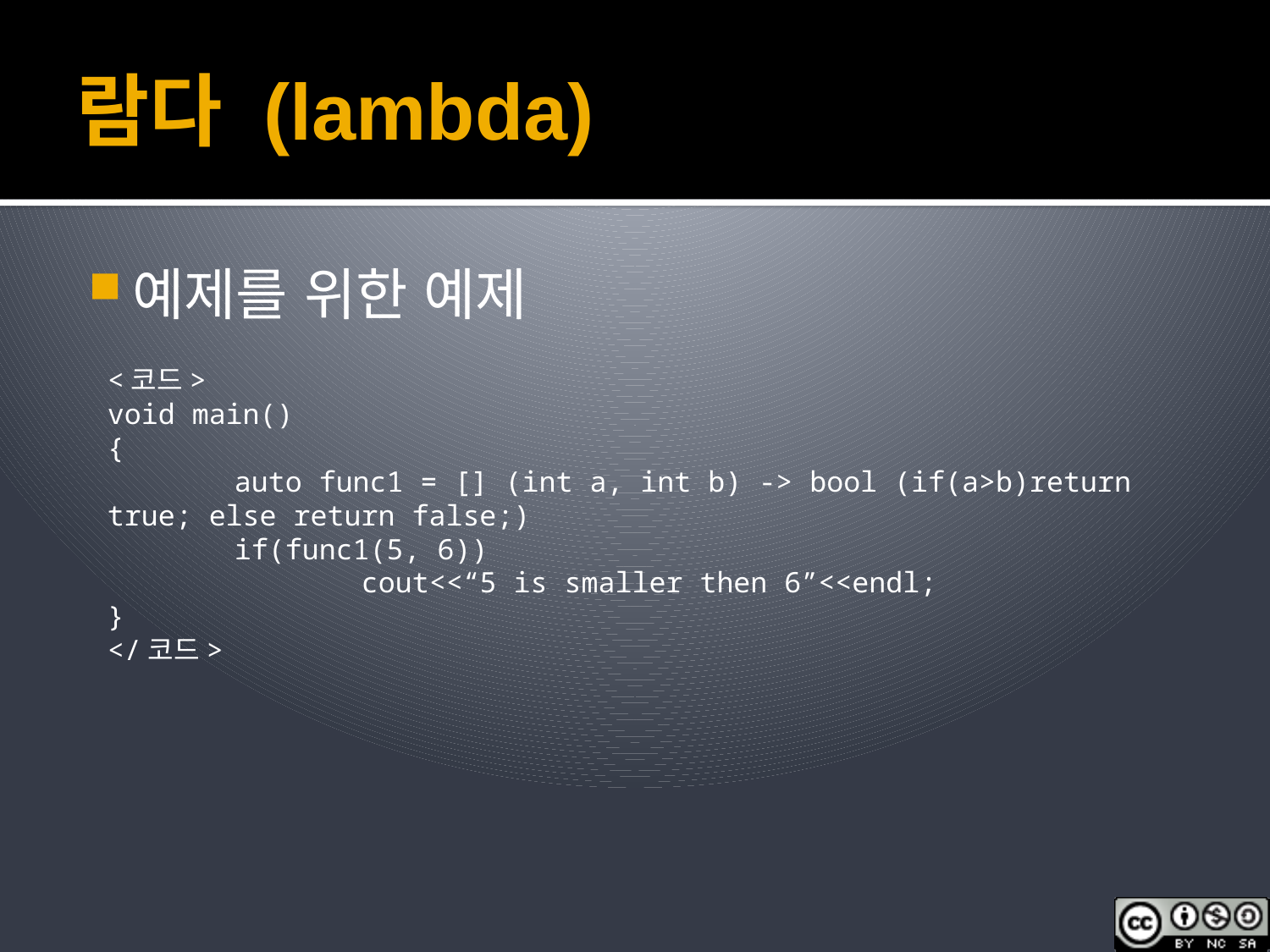

# 람다 (lambda)
예제를 위한 예제
<코드>
void main()
{
	auto func1 = [] (int a, int b) -> bool (if(a>b)return true; else return false;)
	if(func1(5, 6))
		cout<<“5 is smaller then 6”<<endl;
}
</코드>